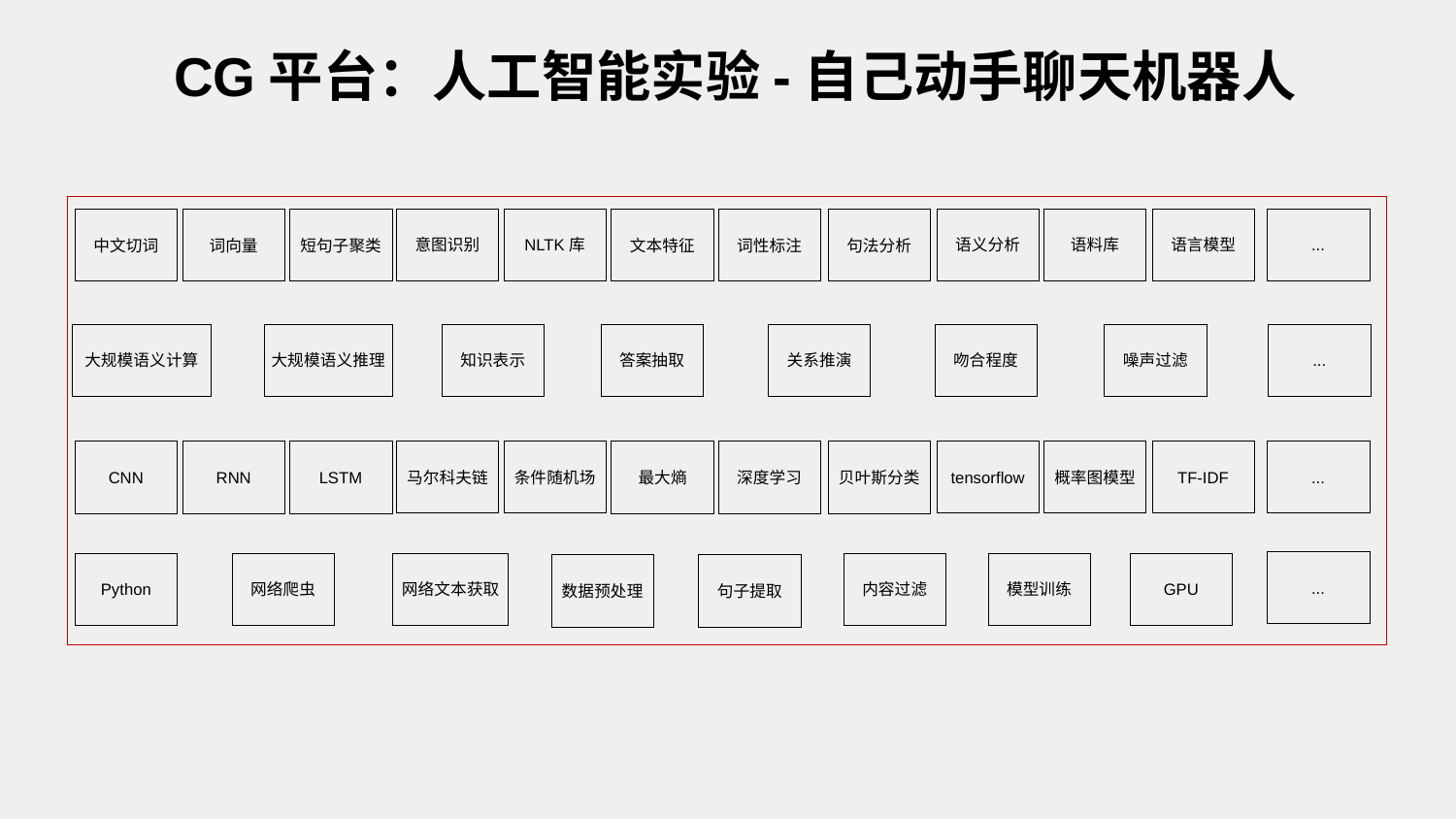

CG平台：人工智能实验-自己动手聊天机器人

意图识别
语义分析
语料库
语言模型
...
NLTK库
中文切词
词向量
短句子聚类
文本特征
词性标注
句法分析
答案抽取
...
关系推演
大规模语义计算
大规模语义推理
知识表示
吻合程度
噪声过滤
马尔科夫链
tensorflow
概率图模型
TF-IDF
...
条件随机场
CNN
RNN
LSTM
最大熵
深度学习
贝叶斯分类
...
Python
网络爬虫
网络文本获取
内容过滤
模型训练
GPU
数据预处理
句子提取